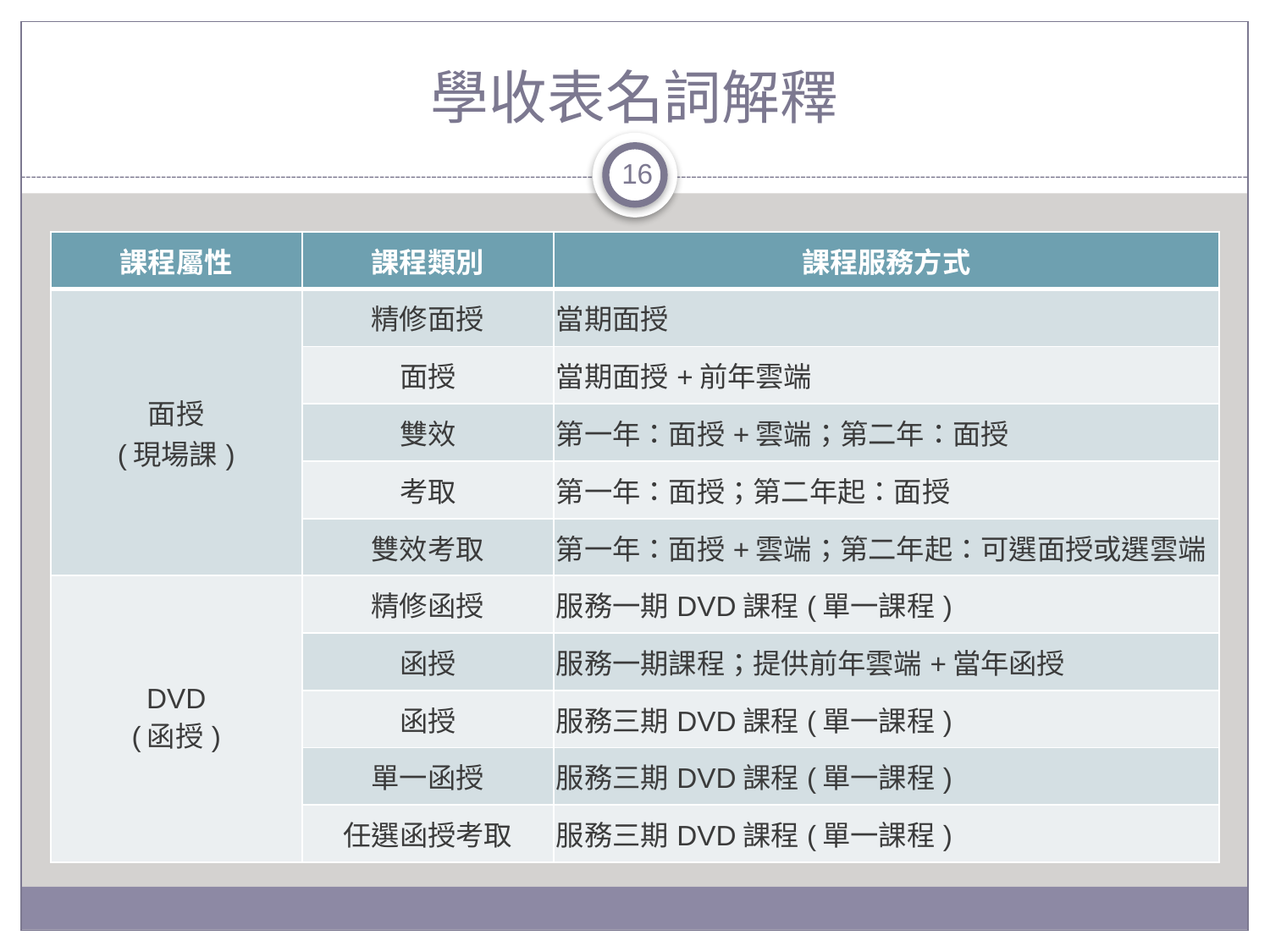

# 學收表名詞解釋
16
| 課程屬性 | 課程類別 | 課程服務方式 |
| --- | --- | --- |
| 面授 (現場課) | 精修面授 | 當期面授 |
|  | 面授 | 當期面授+前年雲端 |
|  | 雙效 | 第一年：面授+雲端；第二年：面授 |
|  | 考取 | 第一年：面授；第二年起：面授 |
|  | 雙效考取 | 第一年：面授+雲端；第二年起：可選面授或選雲端 |
| DVD (函授) | 精修函授 | 服務一期DVD課程(單一課程) |
|  | 函授 | 服務一期課程；提供前年雲端+當年函授 |
|  | 函授 | 服務三期DVD課程(單一課程) |
|  | 單一函授 | 服務三期DVD課程(單一課程) |
|  | 任選函授考取 | 服務三期DVD課程(單一課程) |